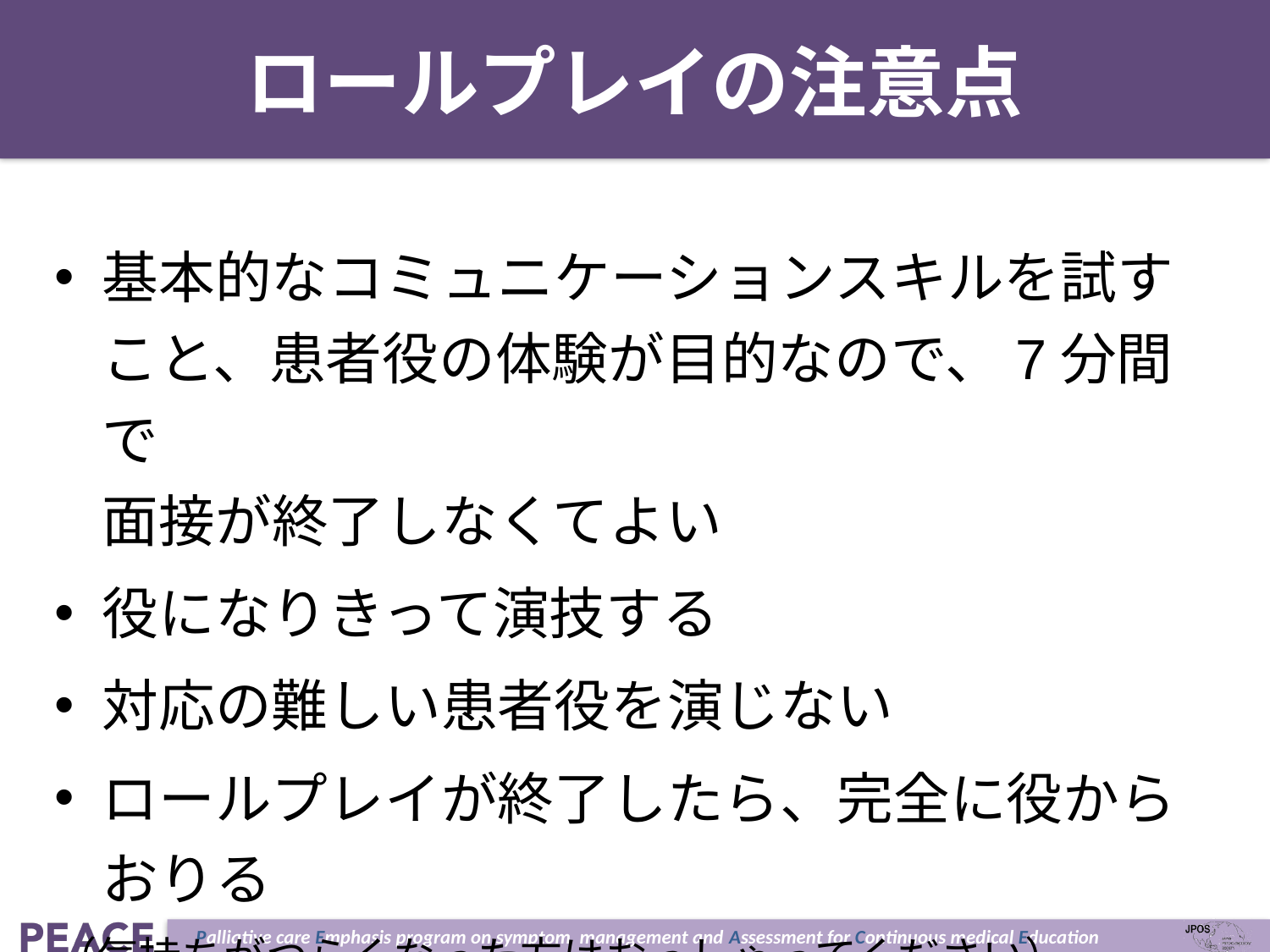

# ロールプレイの注意点
基本的なコミュニケーションスキルを試す
こと、患者役の体験が目的なので、7分間で
面接が終了しなくてよい
役になりきって演技する
対応の難しい患者役を演じない
ロールプレイが終了したら、完全に役から
おりる
（気持ちがつらくなった方はおっしゃってください）